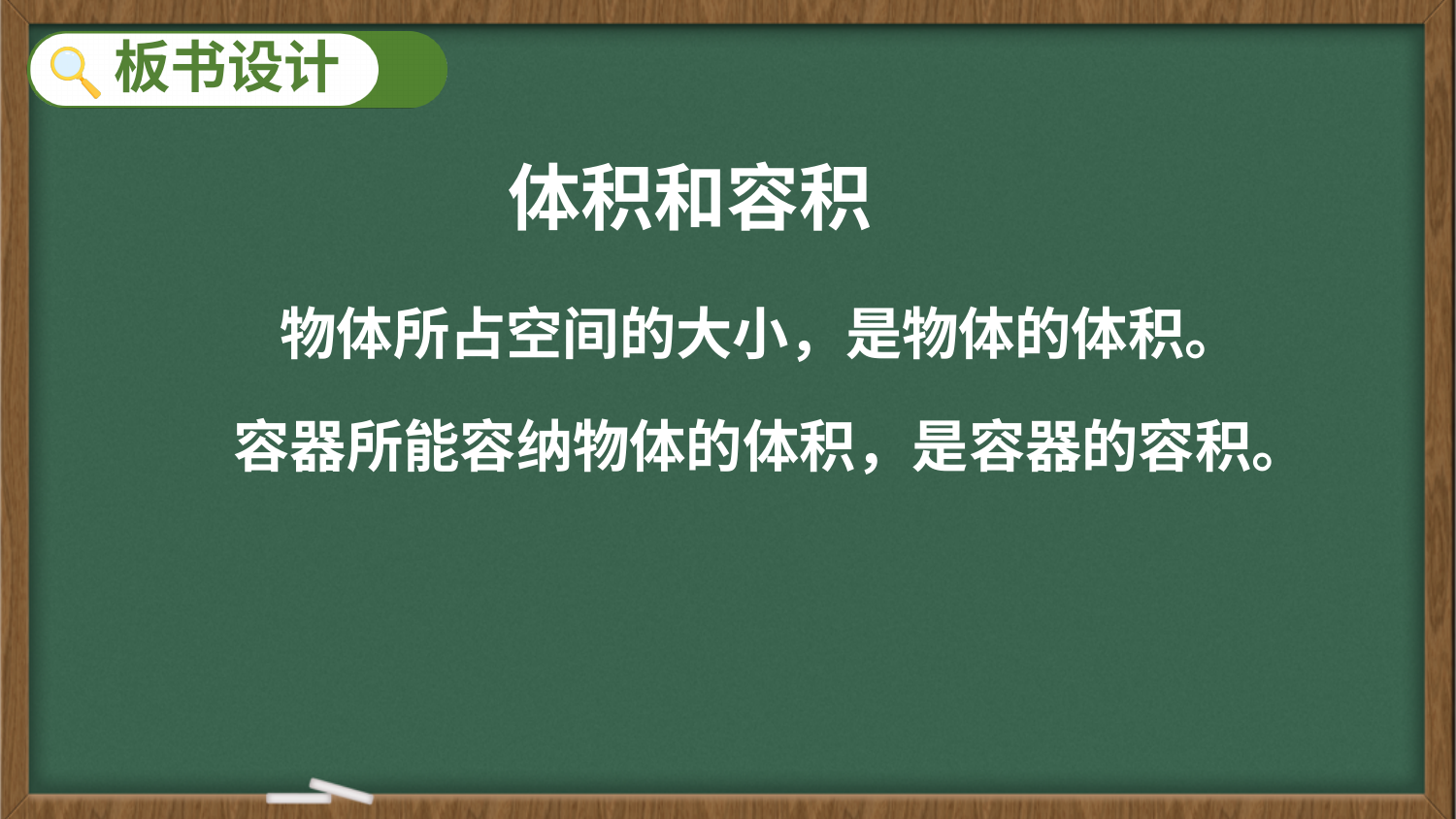

体积和容积
物体所占空间的大小，是物体的体积。
容器所能容纳物体的体积，是容器的容积。